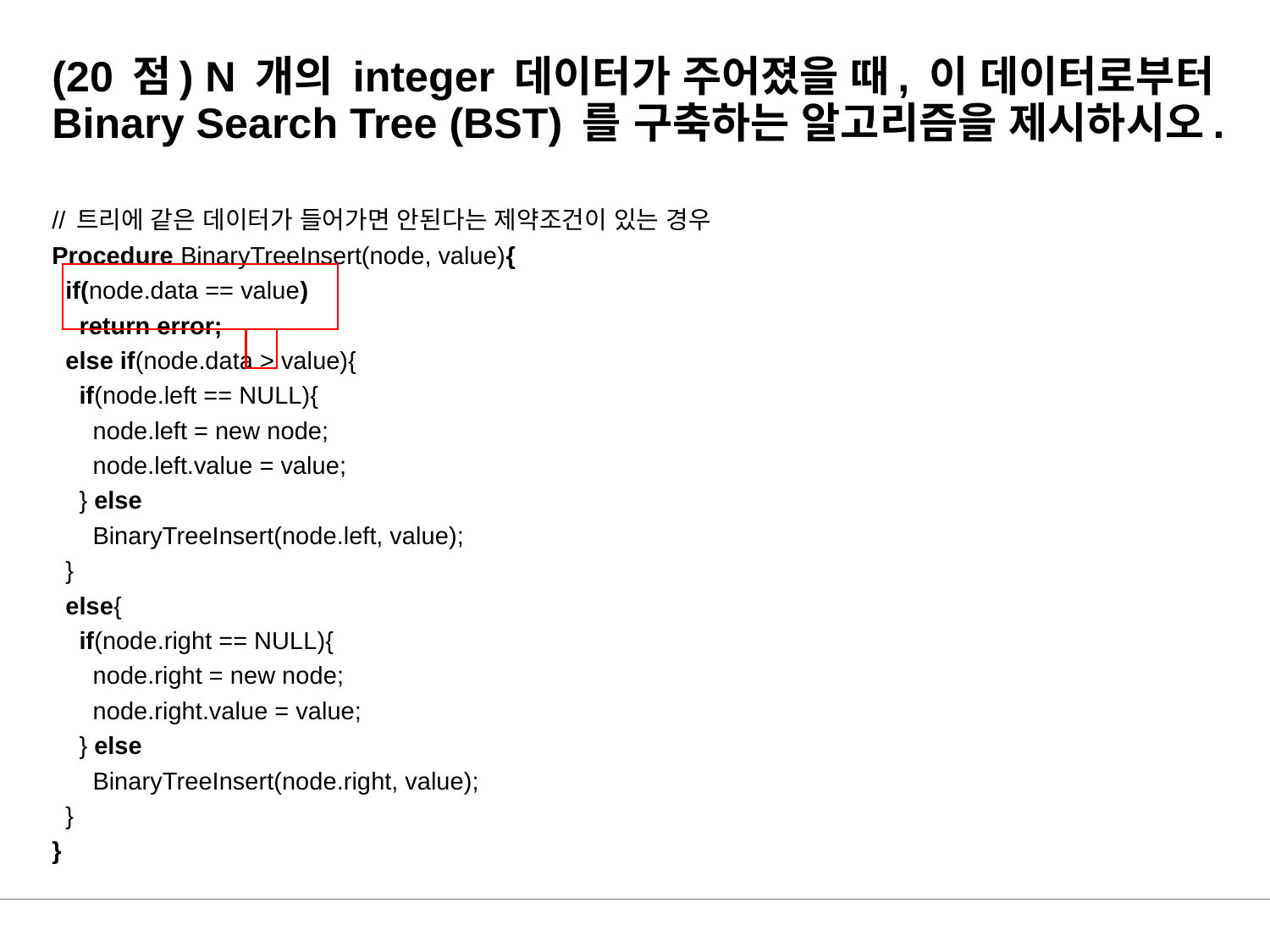

# (20 점) N 개의 integer 데이터가 주어졌을 때, 이 데이터로부터 Binary Search Tree (BST) 를 구축하는 알고리즘을 제시하시오.
// 트리에 같은 데이터가 들어가면 안된다는 제약조건이 있는 경우
Procedure BinaryTreeInsert(node, value){
  if(node.data == value)
    return error;
  else if(node.data > value){
    if(node.left == NULL){
      node.left = new node;
      node.left.value = value;
    } else
      BinaryTreeInsert(node.left, value);
  }
  else{
    if(node.right == NULL){
      node.right = new node;
      node.right.value = value;
    } else
      BinaryTreeInsert(node.right, value);
  }
}